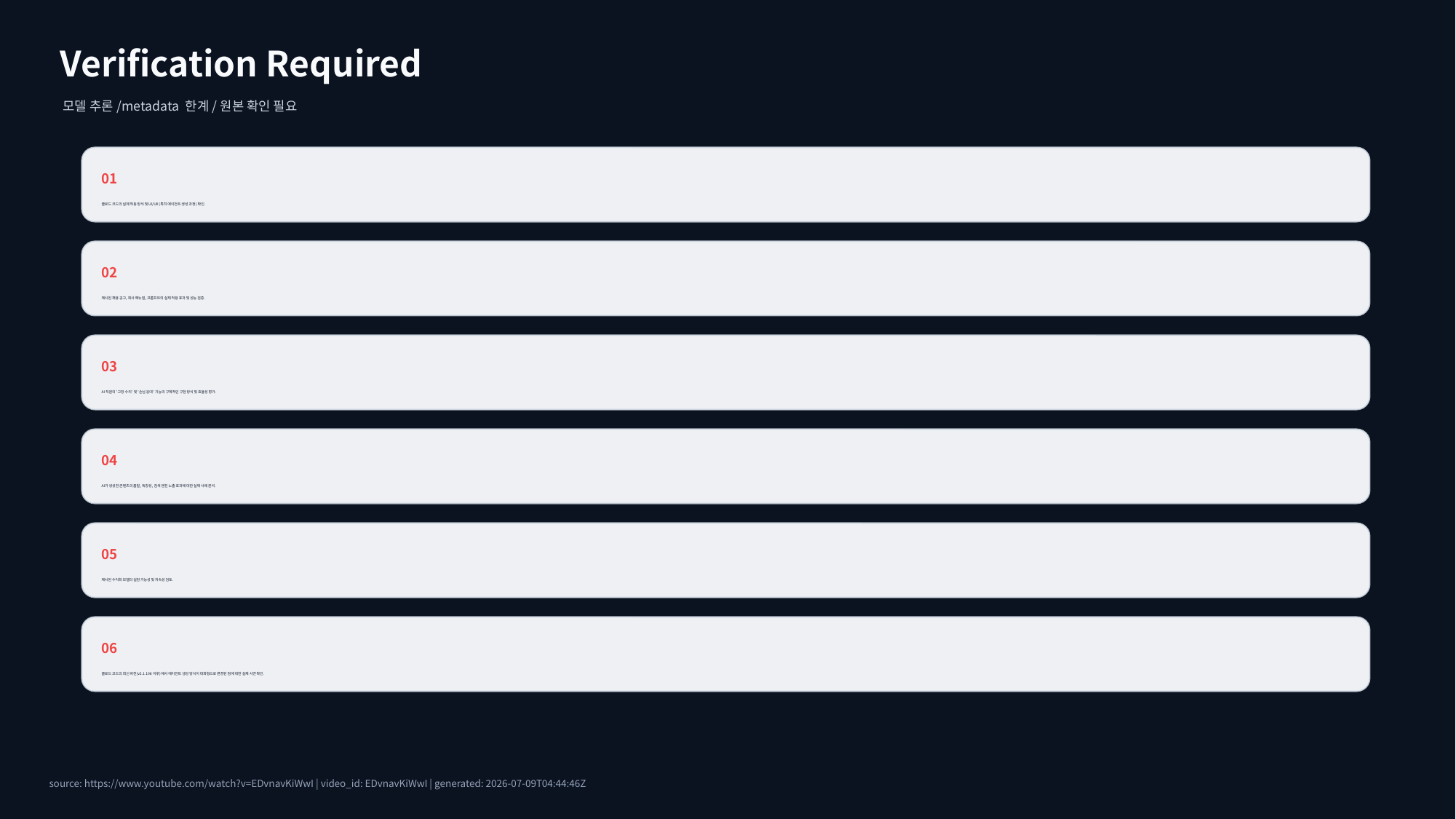

Verification Required
모델 추론/metadata 한계/원본 확인 필요

01
클로드 코드의 실제 작동 방식 및 UI/UX (특히 에이전트 생성 과정) 확인.

02
제시된 채용 공고, 회사 매뉴얼, 프롬프트의 실제 적용 효과 및 성능 검증.

03
AI 직원의 '고장 수리' 및 '손님 응대' 기능의 구체적인 구현 방식 및 효율성 평가.

04
AI가 생성한 콘텐츠의 품질, 독창성, 검색 엔진 노출 효과에 대한 실제 사례 분석.

05
제시된 수익화 모델의 실현 가능성 및 지속성 검토.

06
클로드 코드의 최신 버전(v2.1.198 이후)에서 에이전트 생성 방식이 대화형으로 변경된 점에 대한 실제 시연 확인.
source: https://www.youtube.com/watch?v=EDvnavKiWwI | video_id: EDvnavKiWwI | generated: 2026-07-09T04:44:46Z